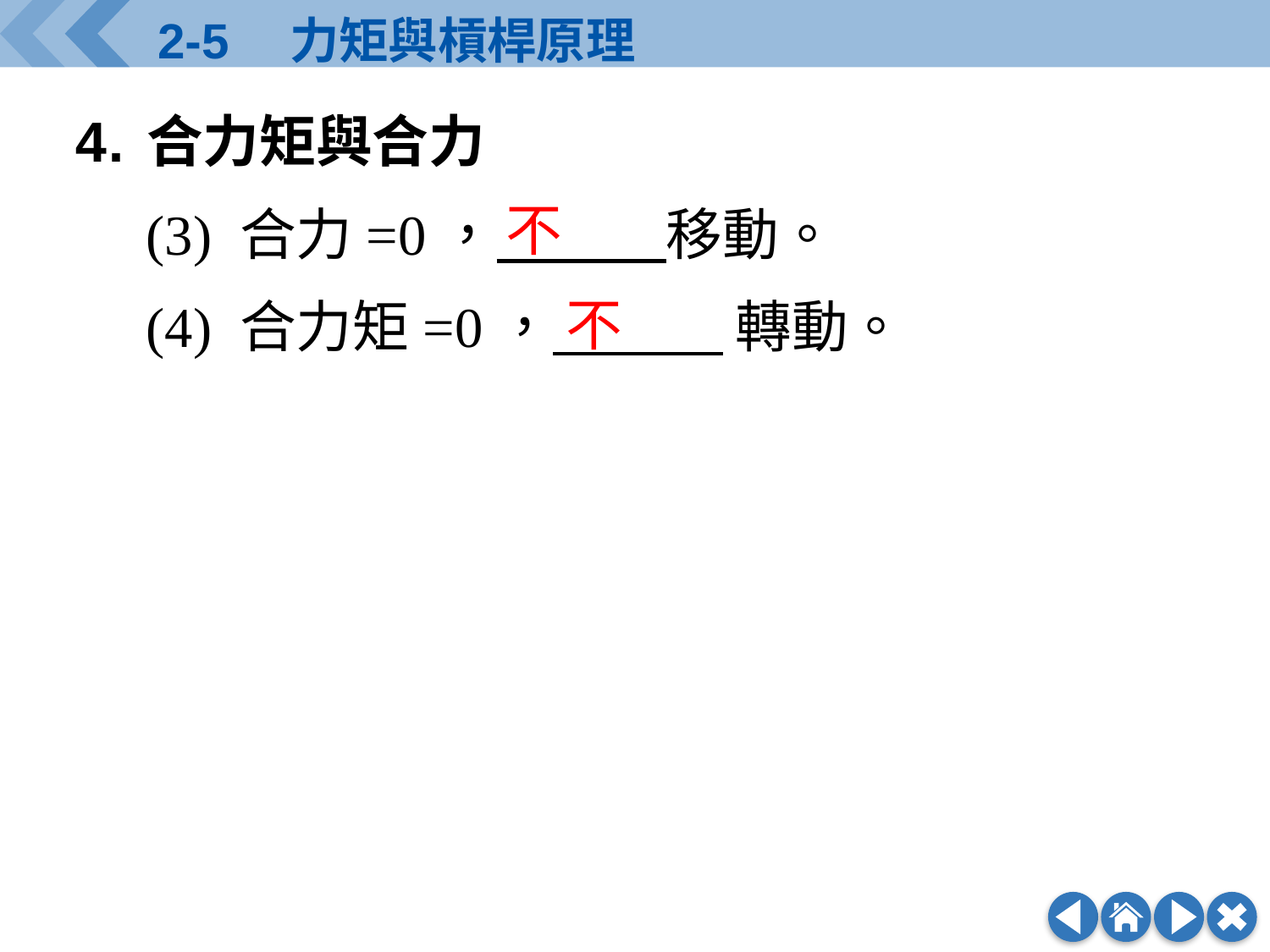

合力矩與合力
(3) 合力=0，　　　移動。
(4) 合力矩=0，　　　 轉動。
不
不